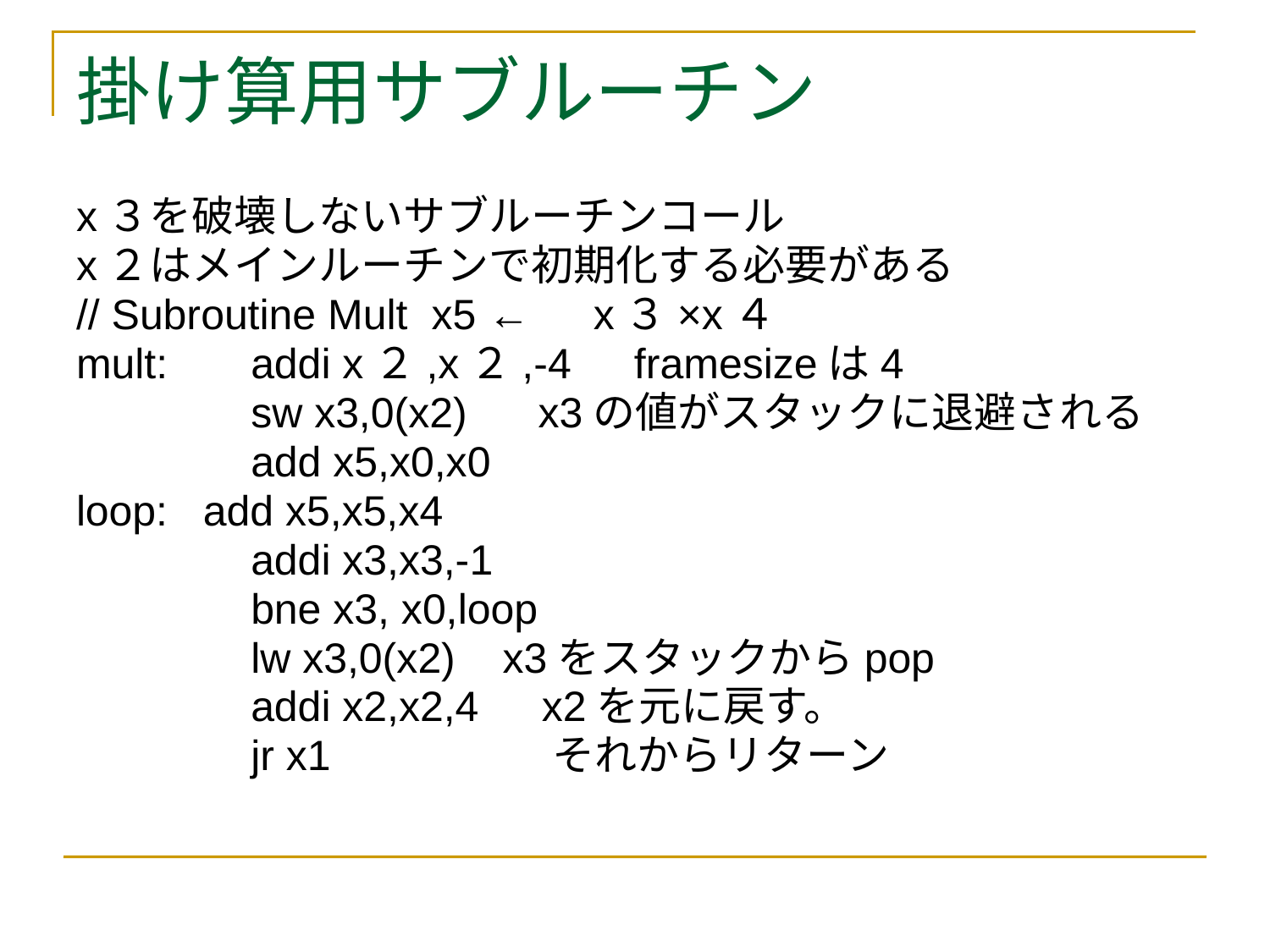

# 掛け算用サブルーチン
x３を破壊しないサブルーチンコール
x２はメインルーチンで初期化する必要がある
// Subroutine Mult  x5 ←　x３×x４
mult:	addi x２,x２,-4　framesizeは4
		sw x3,0(x2)      x3の値がスタックに退避される
     	add x5,x0,x0
loop:   add x5,x5,x4
		addi x3,x3,-1
		bne x3, x0,loop
		lw x3,0(x2)    x3をスタックからpop
		addi x2,x2,4　x2を元に戻す。
		jr x1　　　　　それからリターン